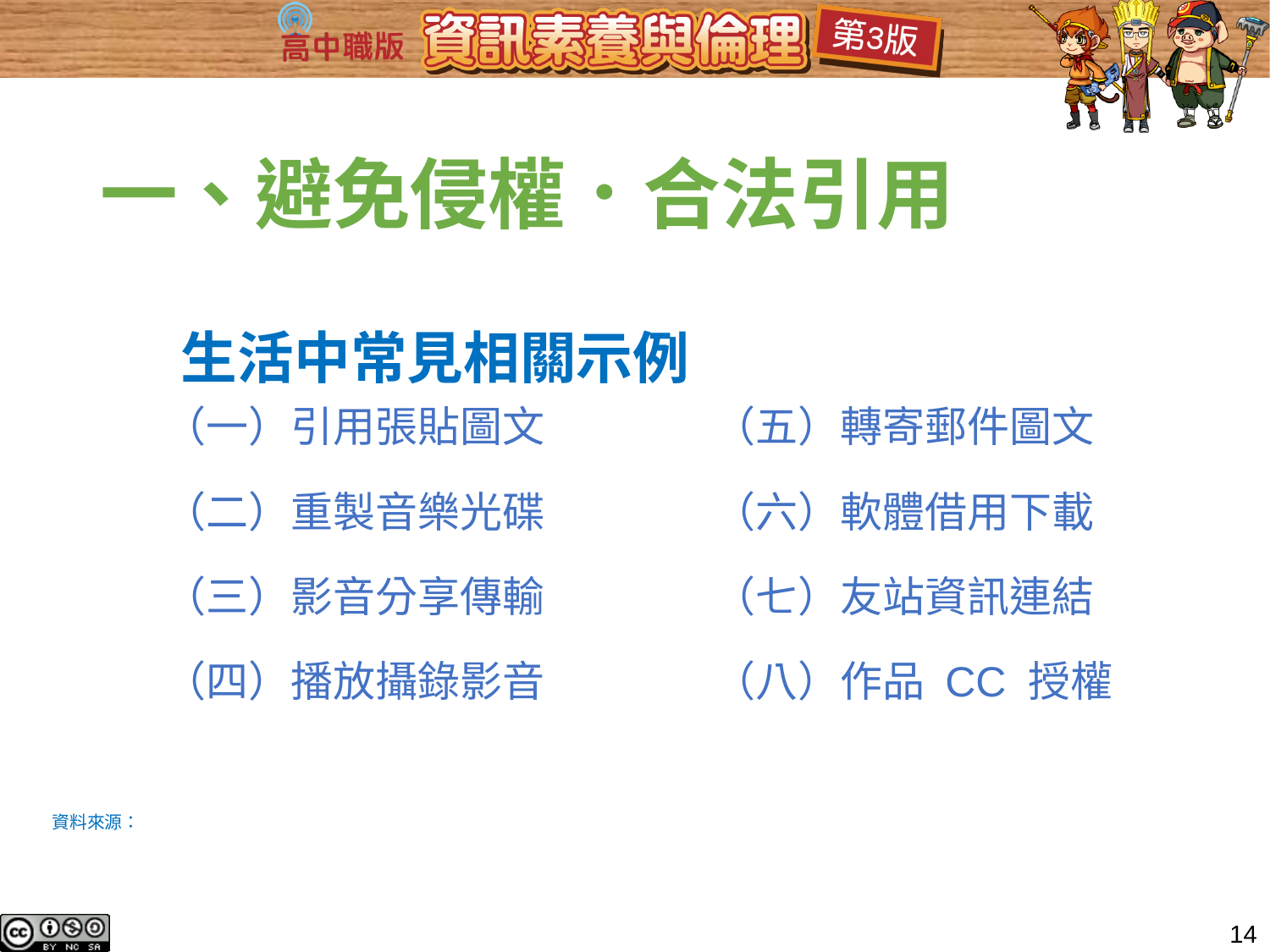

# 一、避免侵權．合法引用

（一）引用張貼圖文
（二）重製音樂光碟
（三）影音分享傳輸
（四）播放攝錄影音

（五）轉寄郵件圖文
（六）軟體借用下載
（七）友站資訊連結
（八）作品 CC 授權
生活中常見相關示例
14